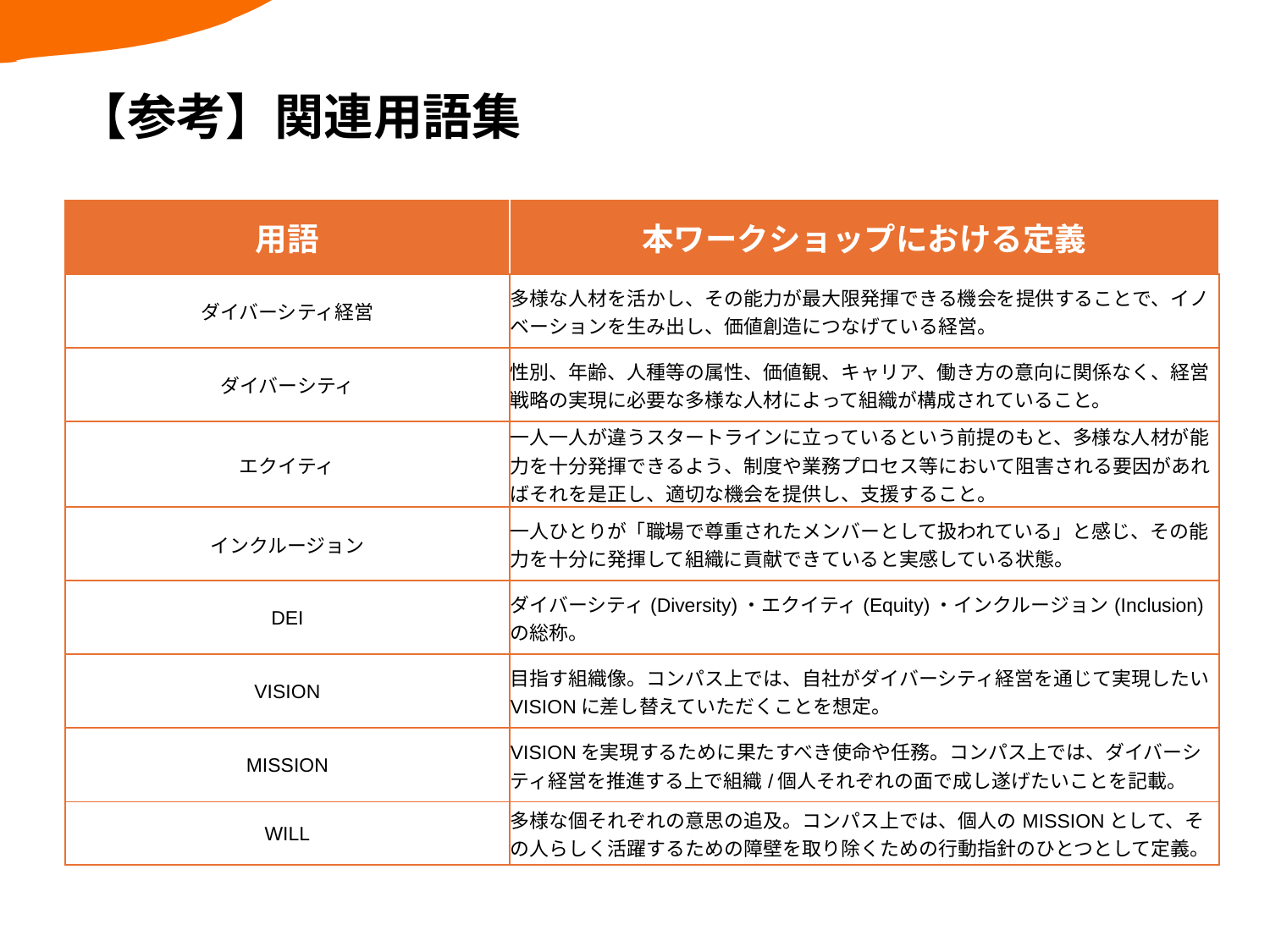

# 【参考】関連用語集
| 用語 | 本ワークショップにおける定義 |
| --- | --- |
| ダイバーシティ経営 | 多様な人材を活かし、その能力が最大限発揮できる機会を提供することで、イノベーションを生み出し、価値創造につなげている経営。 |
| ダイバーシティ | 性別、年齢、人種等の属性、価値観、キャリア、働き方の意向に関係なく、経営戦略の実現に必要な多様な人材によって組織が構成されていること。 |
| エクイティ | 一人一人が違うスタートラインに立っているという前提のもと、多様な人材が能力を十分発揮できるよう、制度や業務プロセス等において阻害される要因があればそれを是正し、適切な機会を提供し、支援すること。 |
| インクルージョン | 一人ひとりが「職場で尊重されたメンバーとして扱われている」と感じ、その能力を十分に発揮して組織に貢献できていると実感している状態。 |
| DEI | ダイバーシティ(Diversity)・エクイティ(Equity)・インクルージョン(Inclusion)の総称。 |
| VISION | 目指す組織像。コンパス上では、自社がダイバーシティ経営を通じて実現したいVISIONに差し替えていただくことを想定。 |
| MISSION | VISIONを実現するために果たすべき使命や任務。コンパス上では、ダイバーシティ経営を推進する上で組織/個人それぞれの面で成し遂げたいことを記載。 |
| WILL | 多様な個それぞれの意思の追及。コンパス上では、個人のMISSIONとして、その人らしく活躍するための障壁を取り除くための行動指針のひとつとして定義。 |